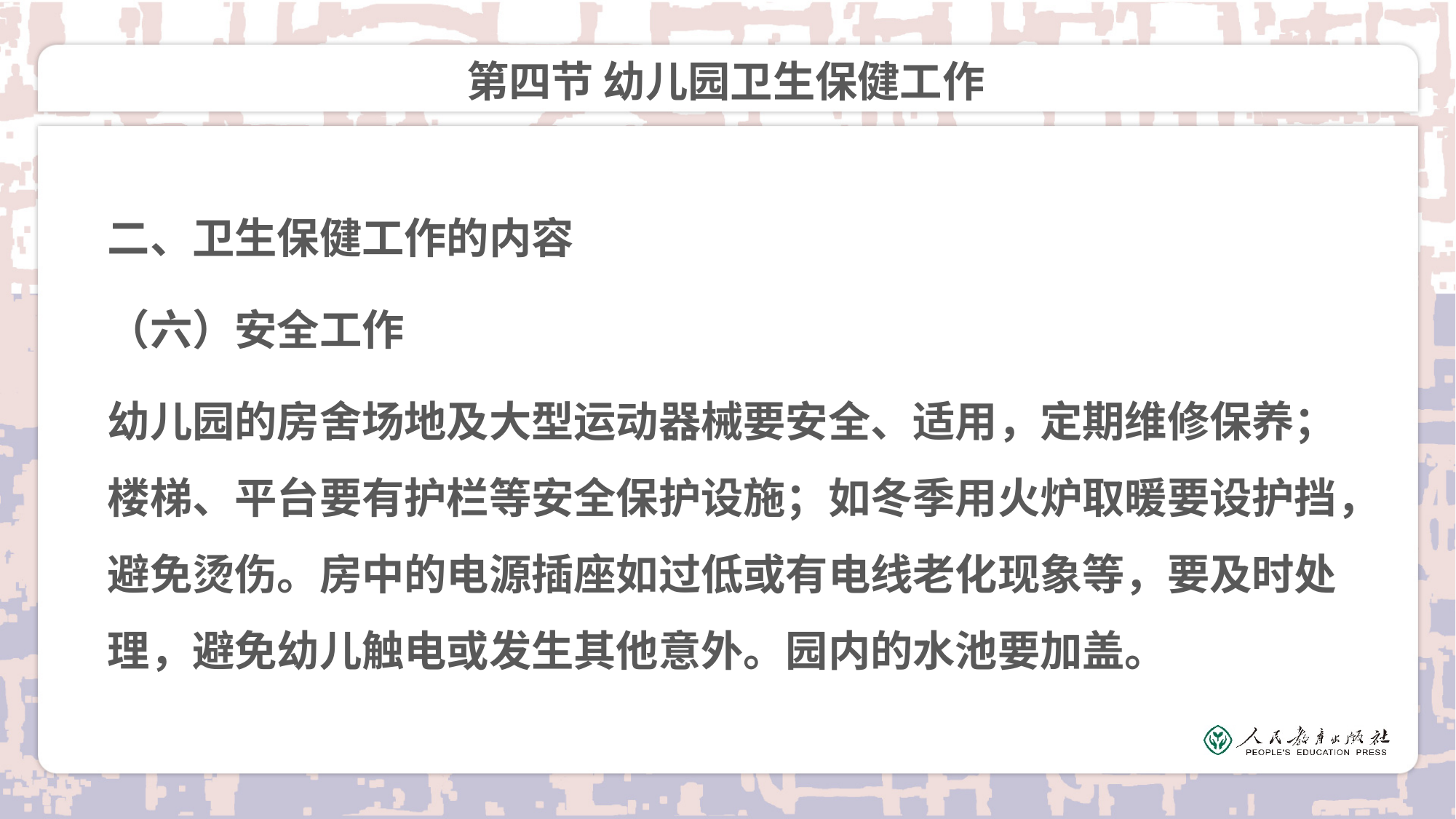

# 第四节 幼儿园卫生保健工作
二、卫生保健工作的内容
（六）安全工作
幼儿园的房舍场地及大型运动器械要安全、适用，定期维修保养；楼梯、平台要有护栏等安全保护设施；如冬季用火炉取暖要设护挡，避免烫伤。房中的电源插座如过低或有电线老化现象等，要及时处理，避免幼儿触电或发生其他意外。园内的水池要加盖。